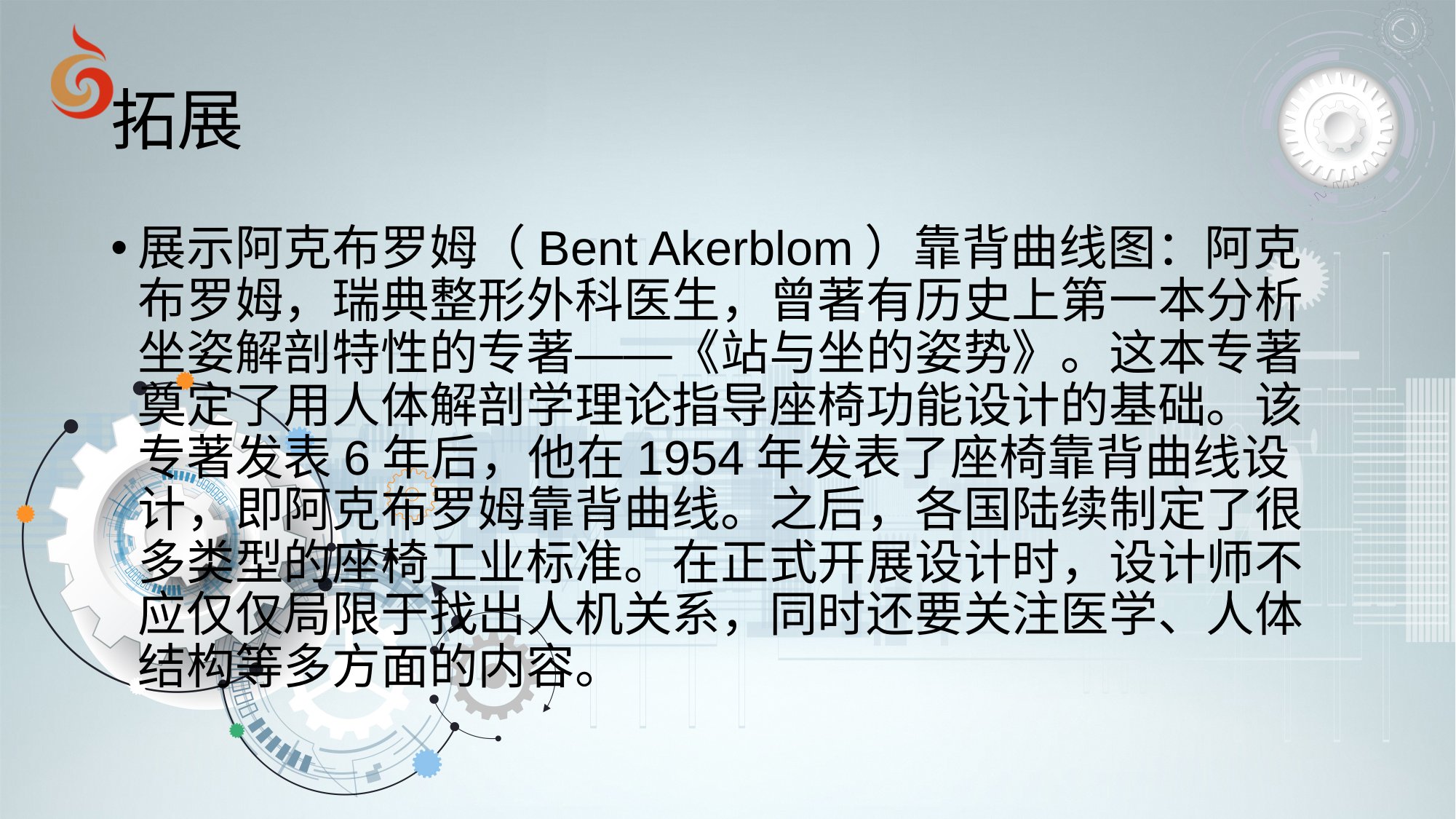

# 拓展
展示阿克布罗姆（Bent Akerblom）靠背曲线图：阿克布罗姆，瑞典整形外科医生，曾著有历史上第一本分析坐姿解剖特性的专著——《站与坐的姿势》。这本专著奠定了用人体解剖学理论指导座椅功能设计的基础。该专著发表6年后，他在1954年发表了座椅靠背曲线设计，即阿克布罗姆靠背曲线。之后，各国陆续制定了很多类型的座椅工业标准。在正式开展设计时，设计师不应仅仅局限于找出人机关系，同时还要关注医学、人体结构等多方面的内容。